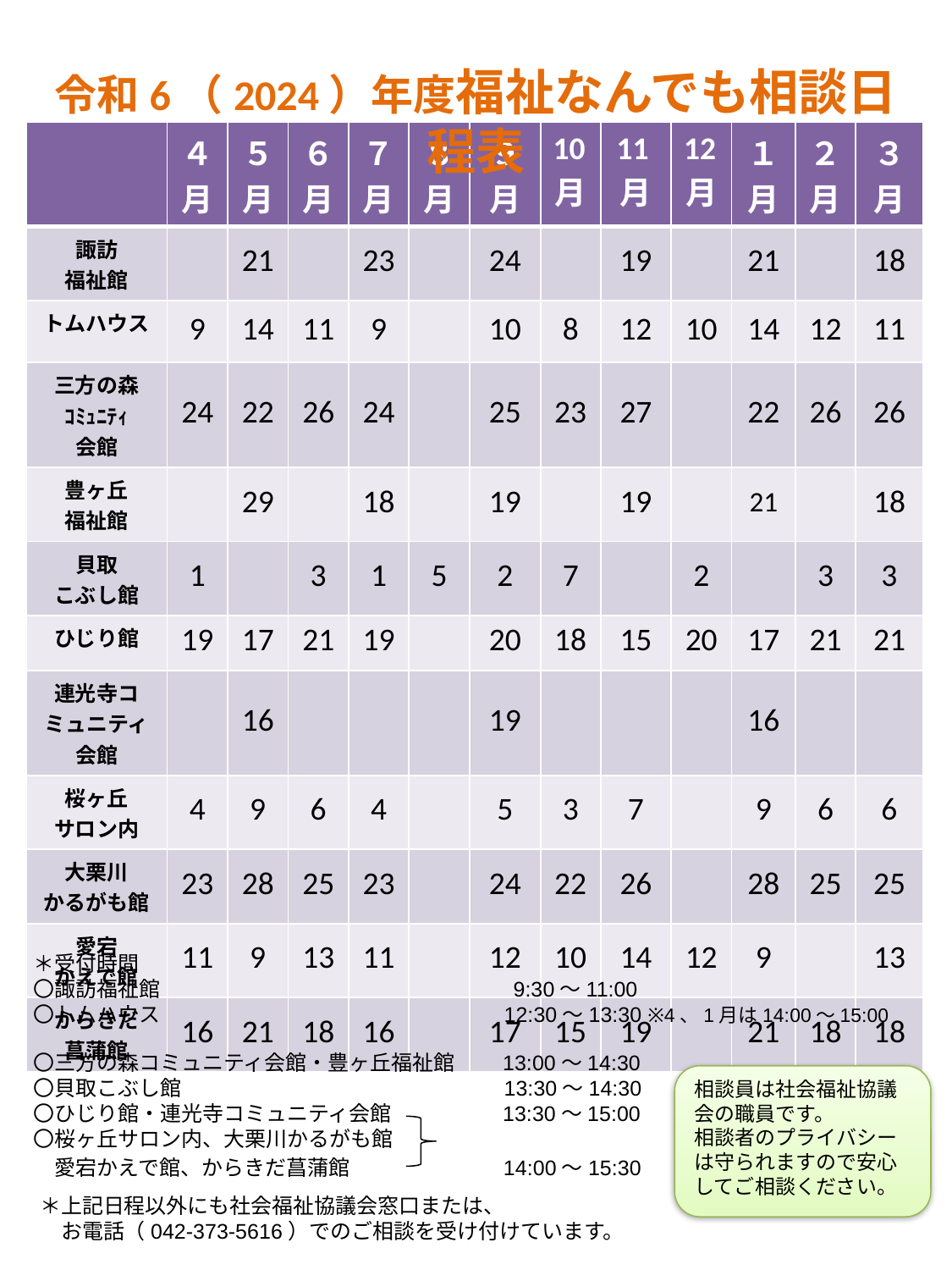

令和6（2024）年度福祉なんでも相談日程表
|  | ４月 | ５月 | ６月 | ７月 | ８月 | ９月 | 10月 | 11月 | 12月 | １月 | ２月 | ３月 |
| --- | --- | --- | --- | --- | --- | --- | --- | --- | --- | --- | --- | --- |
| 諏訪 福祉館 |  | 21 |  | 23 |  | 24 |  | 19 |  | 21 |  | 18 |
| トムハウス | 9 | 14 | 11 | 9 |  | 10 | 8 | 12 | 10 | 14 | 12 | 11 |
| 三方の森 ｺﾐｭﾆﾃｨ 会館 | 24 | 22 | 26 | 24 |  | 25 | 23 | 27 |  | 22 | 26 | 26 |
| 豊ヶ丘 福祉館 |  | 29 |  | 18 |  | 19 |  | 19 |  | 21 |  | 18 |
| 貝取 こぶし館 | 1 |  | 3 | 1 | 5 | 2 | 7 |  | 2 |  | 3 | 3 |
| ひじり館 | 19 | 17 | 21 | 19 |  | 20 | 18 | 15 | 20 | 17 | 21 | 21 |
| 連光寺コミュニティ会館 |  | 16 |  |  |  | 19 |  |  |  | 16 |  |  |
| 桜ヶ丘 サロン内 | 4 | 9 | 6 | 4 |  | 5 | 3 | 7 |  | 9 | 6 | 6 |
| 大栗川 かるがも館 | 23 | 28 | 25 | 23 |  | 24 | 22 | 26 |  | 28 | 25 | 25 |
| 愛宕 かえで館 | 11 | 9 | 13 | 11 |  | 12 | 10 | 14 | 12 | 9 |  | 13 |
| からきだ 菖蒲館 | 16 | 21 | 18 | 16 |  | 17 | 15 | 19 |  | 21 | 18 | 18 |
＊受付時間
〇諏訪福祉館　 　 　　　　　　　　　　　　　　9:30～11:00
〇トムハウス　　　　　　　　　　　　　　　　12:30～13:30 ※4、1月は14:00～15:00
〇三方の森コミュニティ会館・豊ヶ丘福祉館　　13:00～14:30
〇貝取こぶし館　　　　　　　　　　　　　　　13:30～14:30
〇ひじり館・連光寺コミュニティ会館　　　　　13:30～15:00
〇桜ヶ丘サロン内、大栗川かるがも館
　愛宕かえで館、からきだ菖蒲館　　　　　　　14:00～15:30

相談員は社会福祉協議会の職員です。
相談者のプライバシーは守られますので安心してご相談ください。

＊上記日程以外にも社会福祉協議会窓口または、
　お電話（042-373-5616）でのご相談を受け付けています。